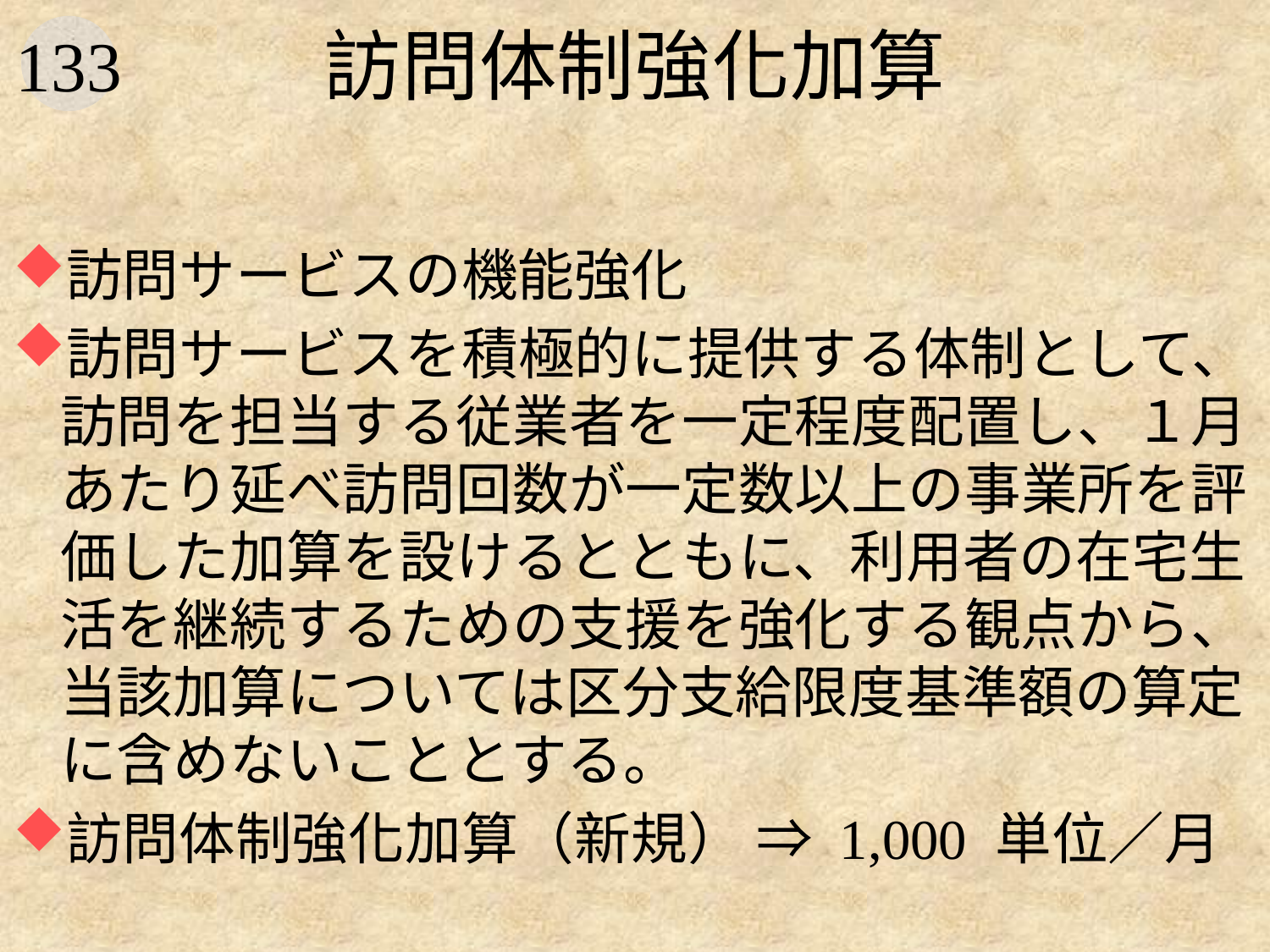

# 訪問体制強化加算
訪問サービスの機能強化
訪問サービスを積極的に提供する体制として、訪問を担当する従業者を一定程度配置し、１月あたり延べ訪問回数が一定数以上の事業所を評価した加算を設けるとともに、利用者の在宅生活を継続するための支援を強化する観点から、当該加算については区分支給限度基準額の算定に含めないこととする。
訪問体制強化加算（新規） ⇒ 1,000 単位／月